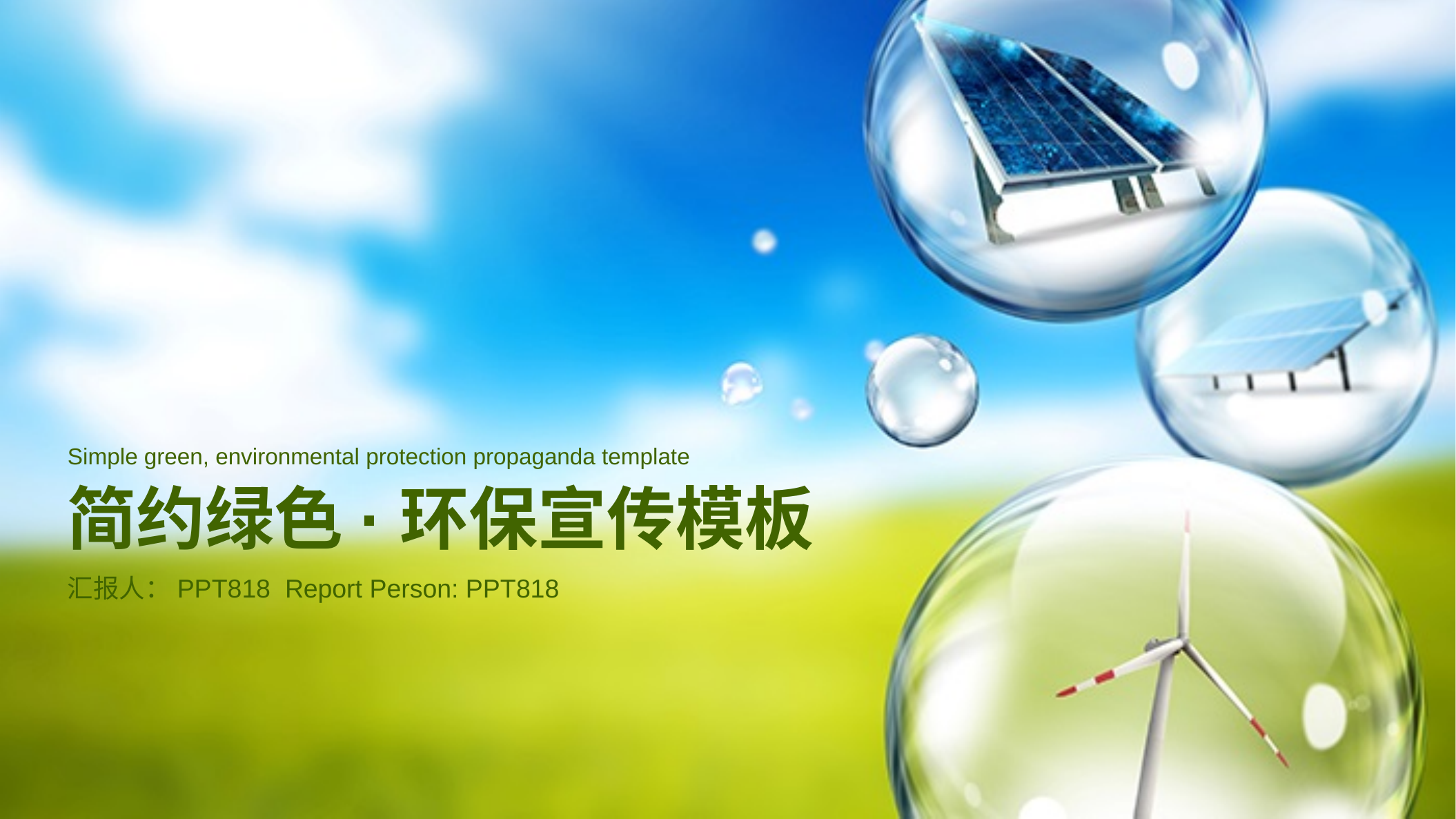

Simple green, environmental protection propaganda template
简约绿色·环保宣传模板
汇报人：PPT818  Report Person: PPT818